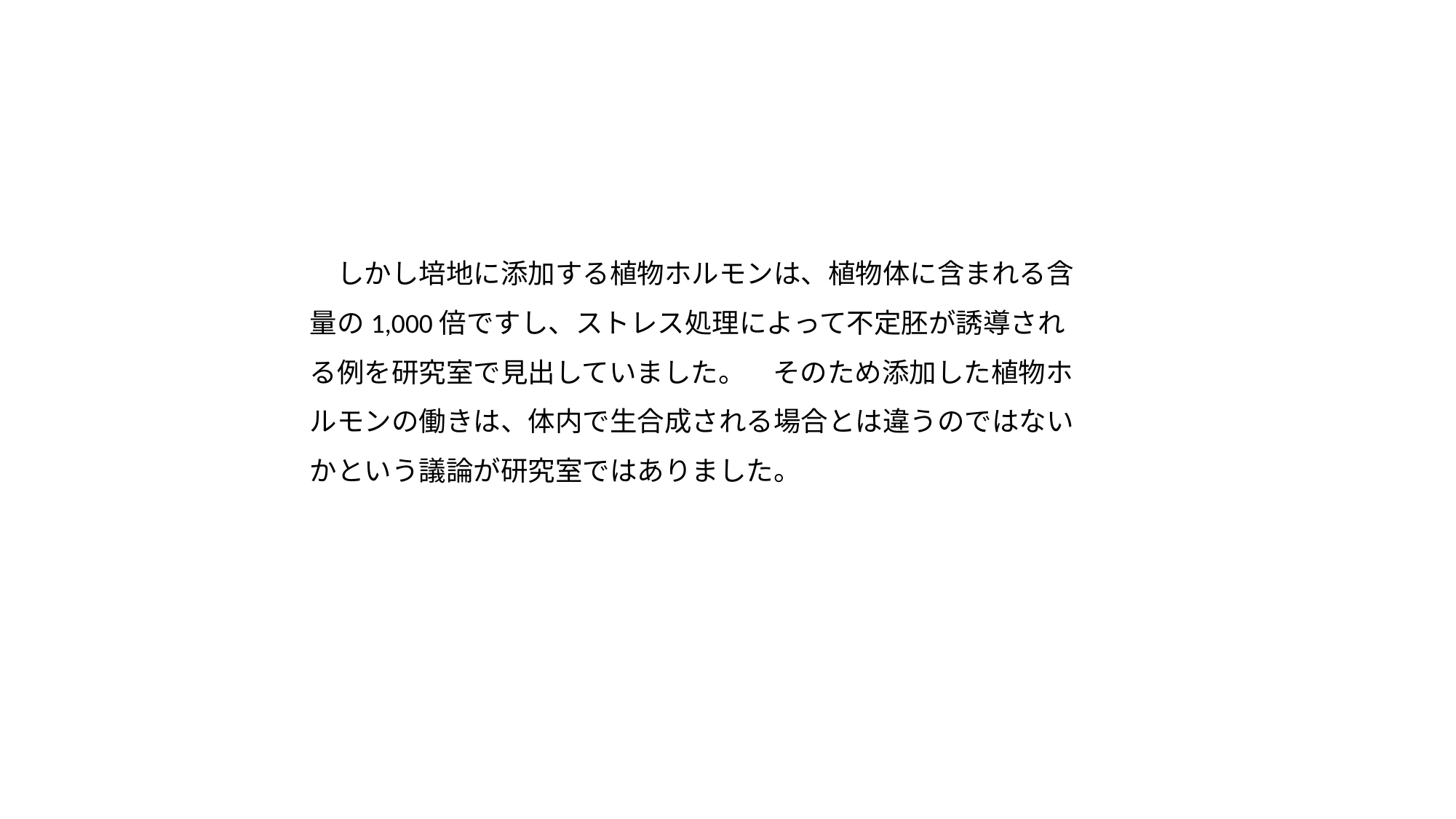

しかし培地に添加する植物ホルモンは、植物体に含まれる含量の1,000倍ですし、ストレス処理によって不定胚が誘導される例を研究室で見出していました。　そのため添加した植物ホルモンの働きは、体内で生合成される場合とは違うのではないかという議論が研究室ではありました。